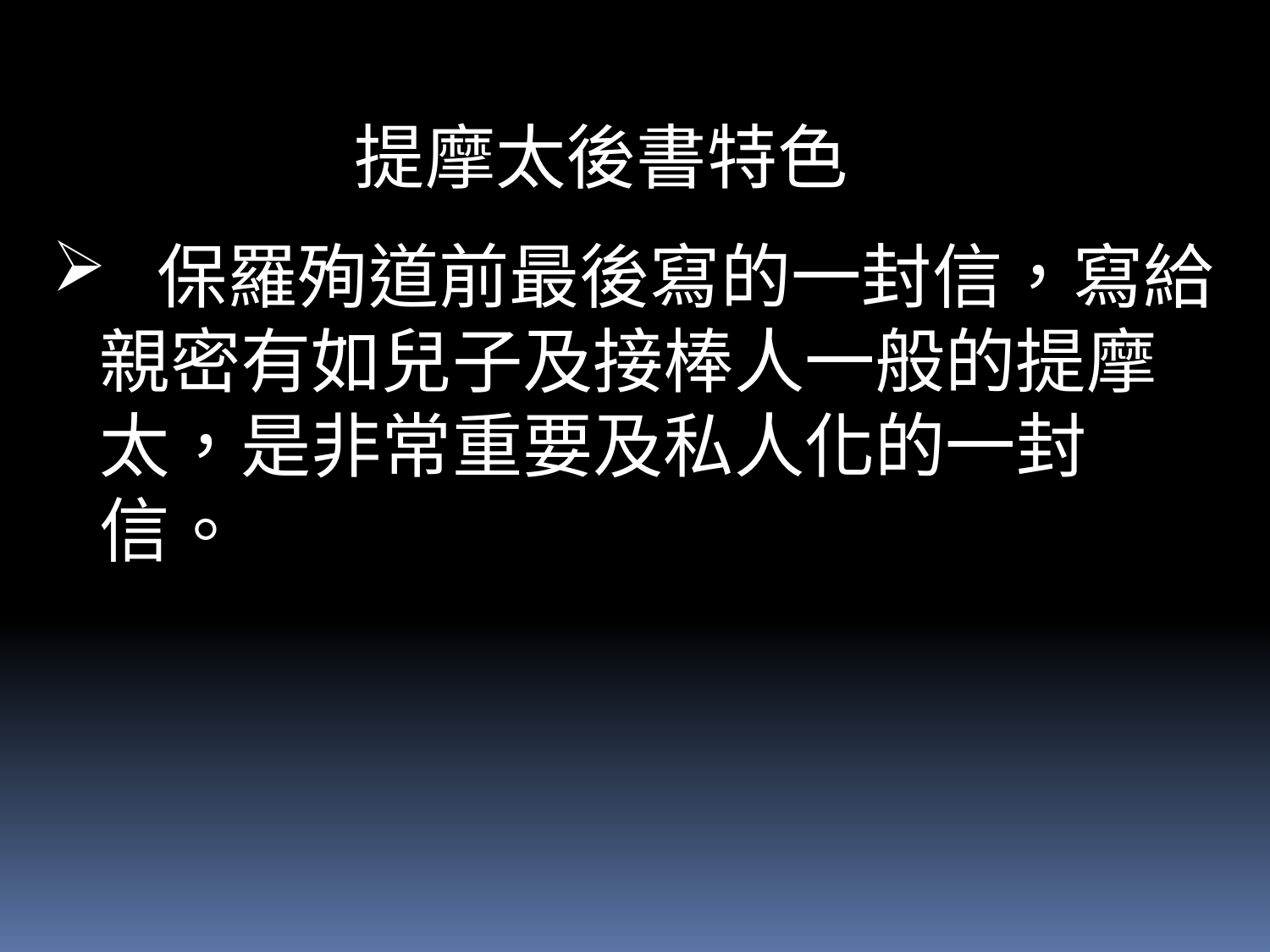

提摩太後書特色
  保羅殉道前最後寫的一封信，寫給親密有如兒子及接棒人一般的提摩太，是非常重要及私人化的一封信。